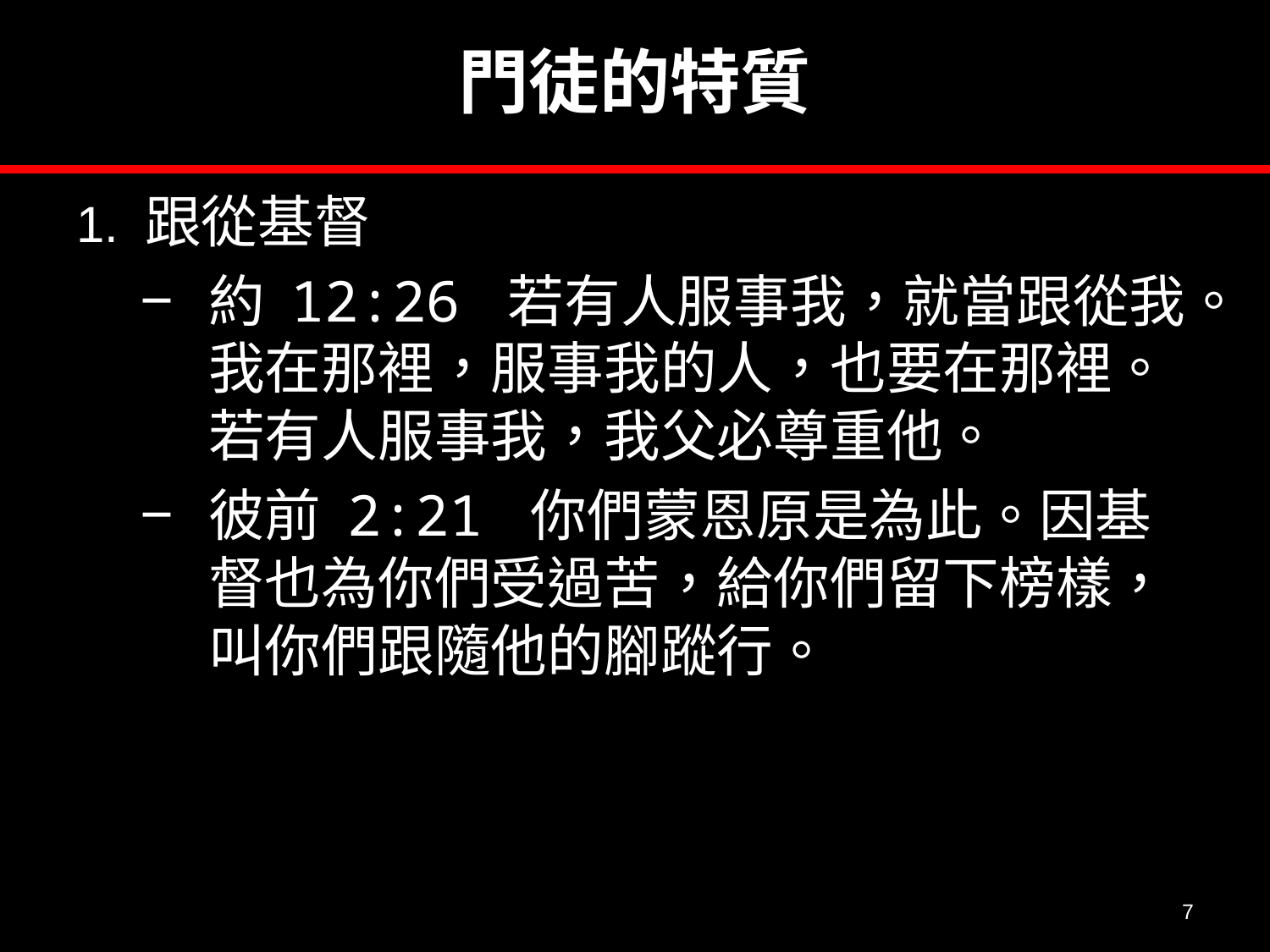

# 門徒的特質
跟從基督
約 12:26 若有人服事我，就當跟從我。我在那裡，服事我的人，也要在那裡。若有人服事我，我父必尊重他。
彼前 2:21 你們蒙恩原是為此。因基督也為你們受過苦，給你們留下榜樣，叫你們跟隨他的腳蹤行。
7